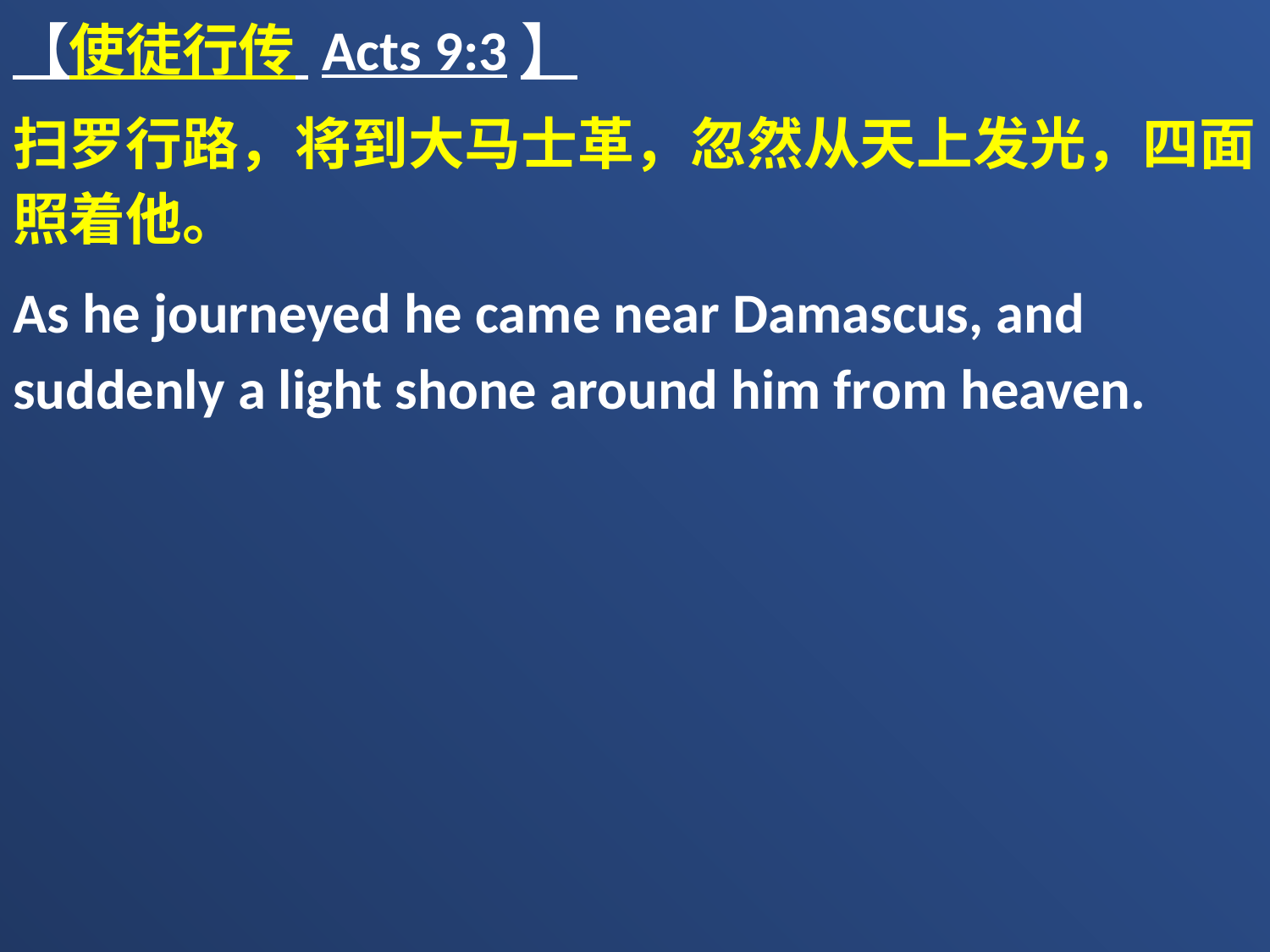

【使徒行传 Acts 9:3】
扫罗行路，将到大马士革，忽然从天上发光，四面照着他。
As he journeyed he came near Damascus, and suddenly a light shone around him from heaven.